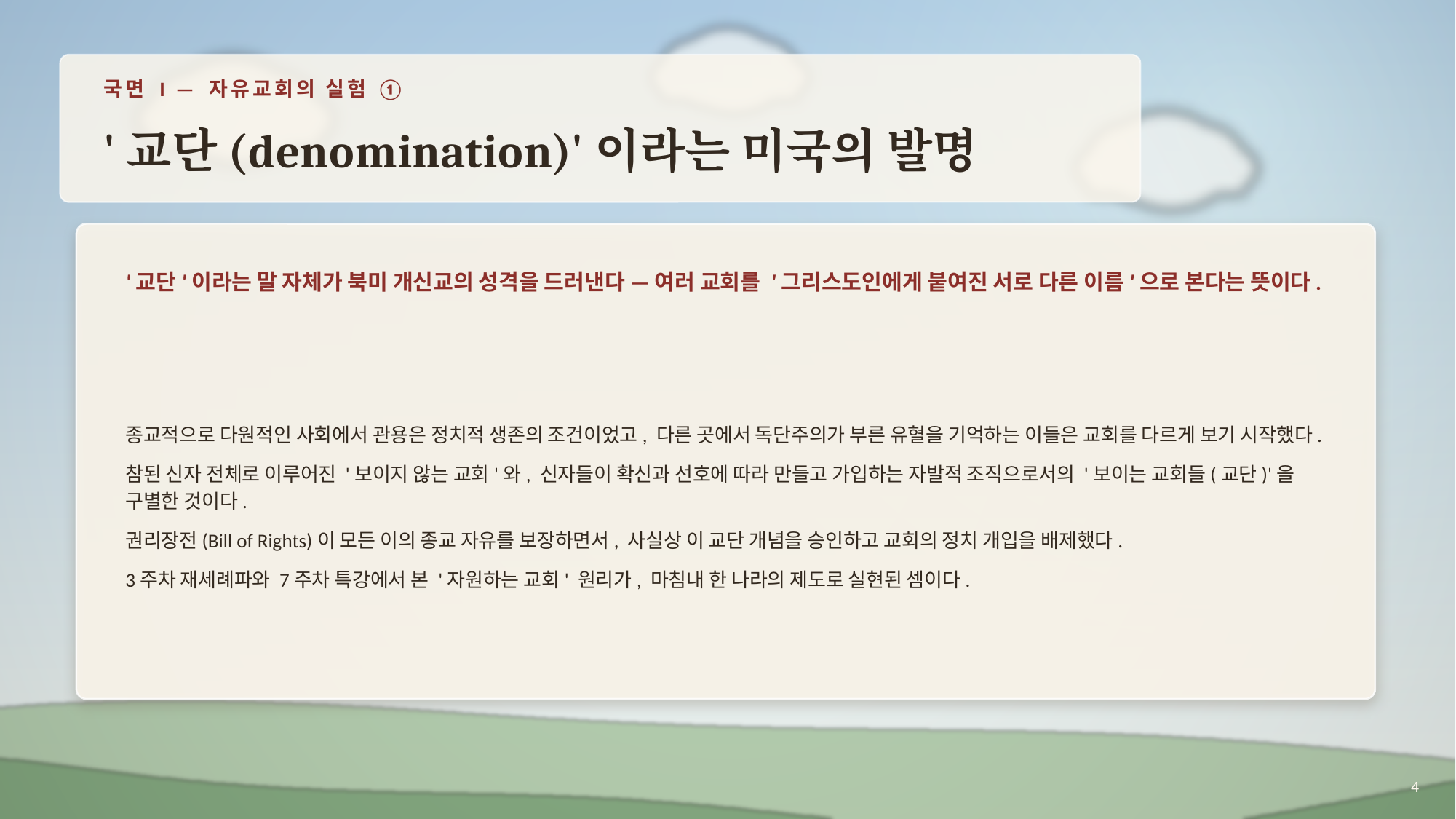

국면 I — 자유교회의 실험 ①
'교단(denomination)'이라는 미국의 발명

'교단'이라는 말 자체가 북미 개신교의 성격을 드러낸다 — 여러 교회를 '그리스도인에게 붙여진 서로 다른 이름'으로 본다는 뜻이다.
종교적으로 다원적인 사회에서 관용은 정치적 생존의 조건이었고, 다른 곳에서 독단주의가 부른 유혈을 기억하는 이들은 교회를 다르게 보기 시작했다.
참된 신자 전체로 이루어진 '보이지 않는 교회'와, 신자들이 확신과 선호에 따라 만들고 가입하는 자발적 조직으로서의 '보이는 교회들(교단)'을 구별한 것이다.
권리장전(Bill of Rights)이 모든 이의 종교 자유를 보장하면서, 사실상 이 교단 개념을 승인하고 교회의 정치 개입을 배제했다.
3주차 재세례파와 7주차 특강에서 본 '자원하는 교회' 원리가, 마침내 한 나라의 제도로 실현된 셈이다.
4